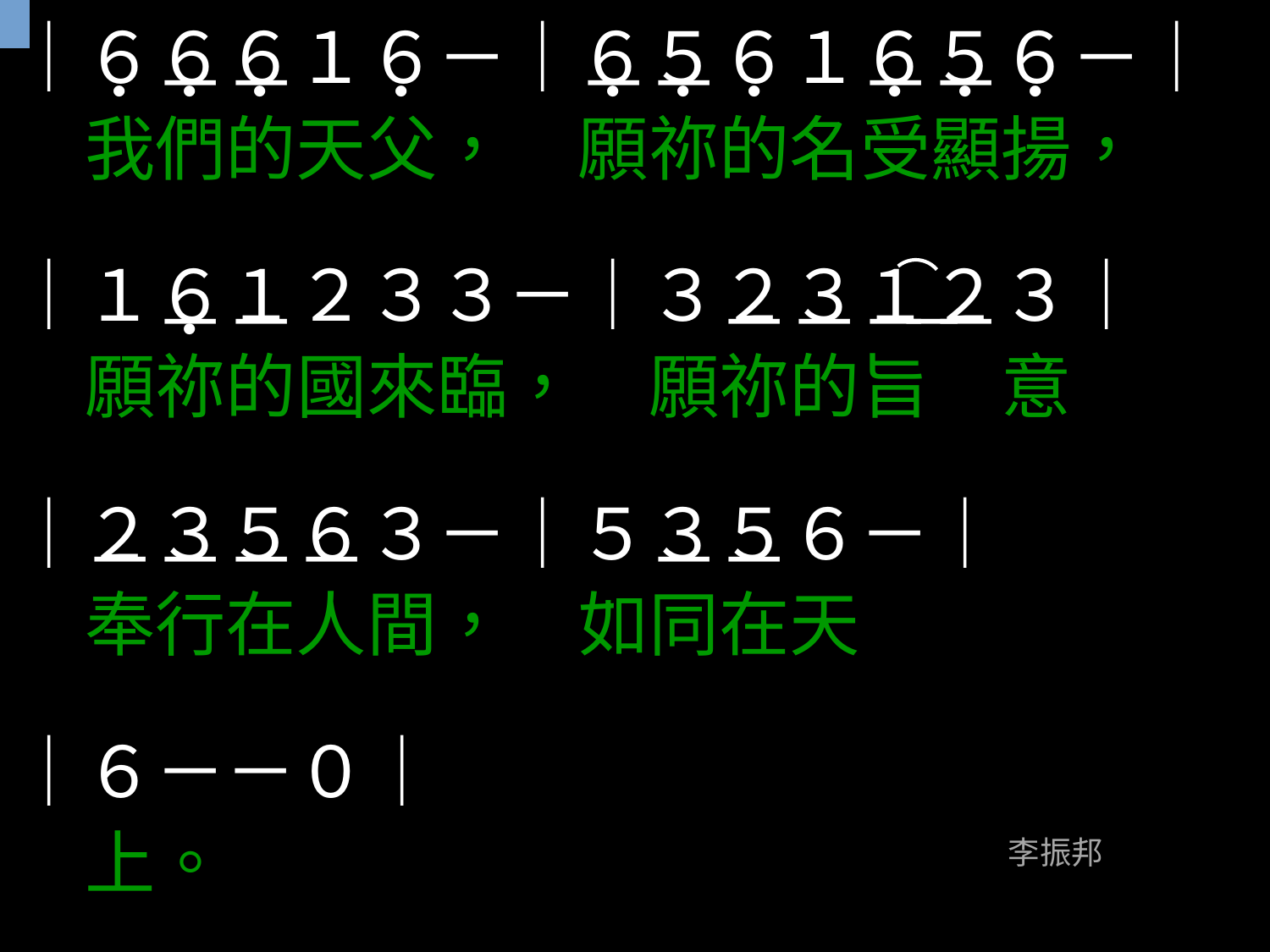

｜６６６１６－｜６５６１６５６－｜
|  |
| --- |
|  |
|  |
|  |
　　－－　　　　－－　　－－
　．．．　．　　．．．　．．．
　我們的天父，　願祢的名受顯揚，
｜１６１２３３－｜３２３１２３｜

　　－－　　　　　　－－－－
 　　　　　　　　　　　　－
　　．
　願祢的國來臨，　願祢的旨　意
｜２３５６３－｜５３５６－｜
　－－－－　　　　－－
　奉行在人間，　如同在天
｜６－－０｜
　上。
李振邦